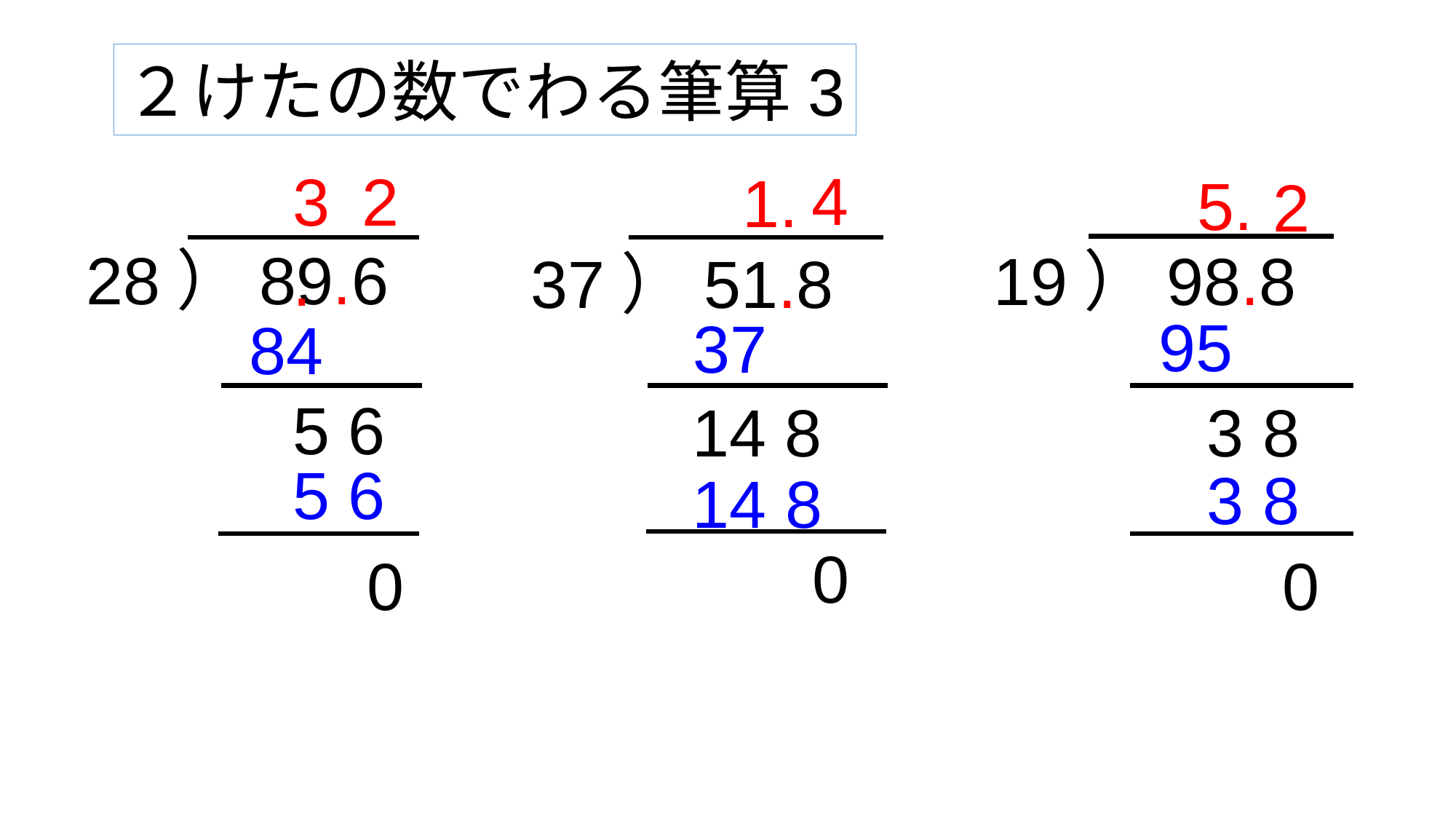

２けたの数でわる筆算3
4
3.
2
1.
5.
2
28）89.6
19）98.8
37）51.8
95
37
84
5.6
3.8
14.8
5.6
3.8
14.8
0
0
0